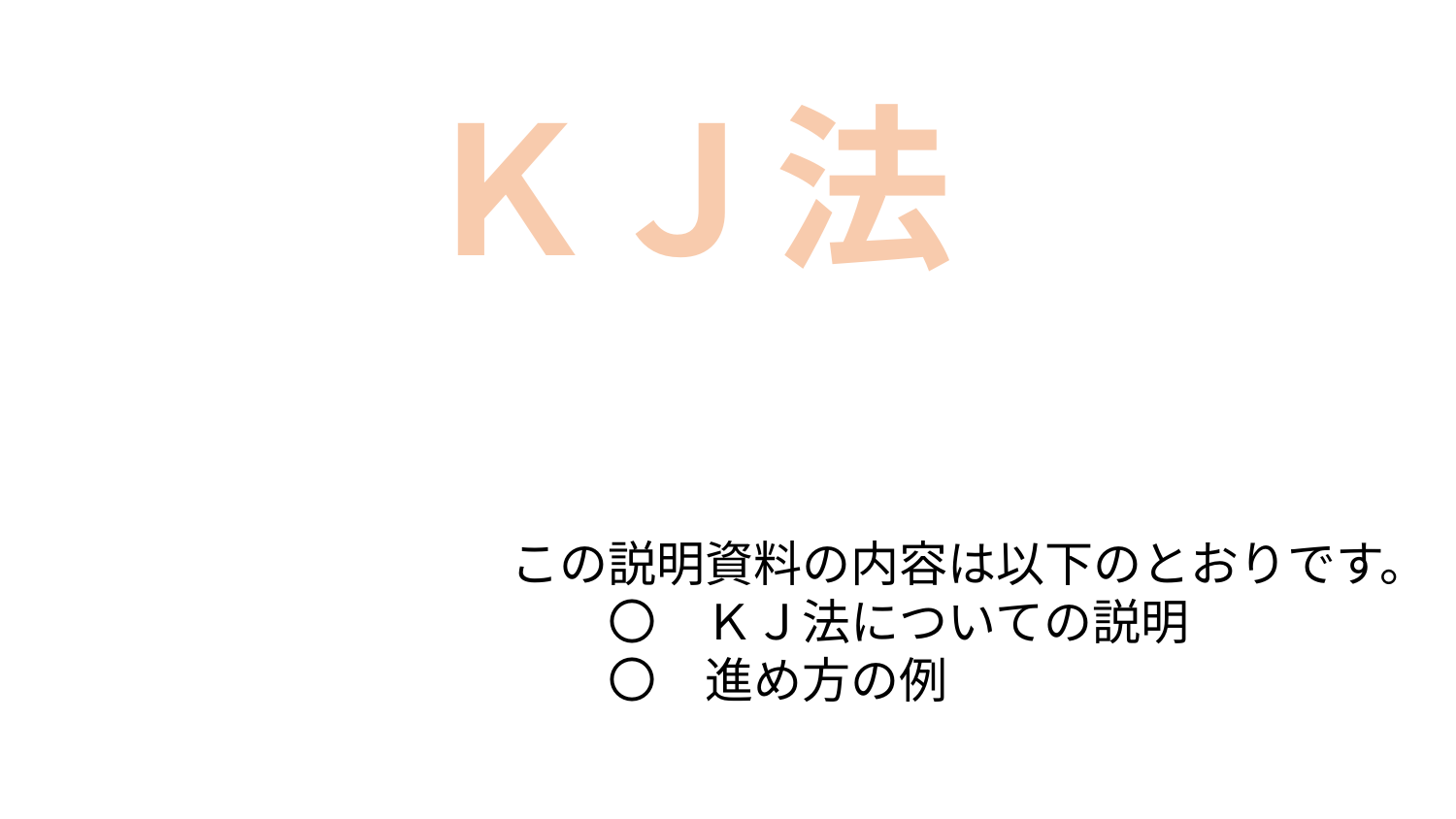

# ＫＪ法

この説明資料の内容は以下のとおりです。
　　〇　ＫＪ法についての説明
　　〇　進め方の例